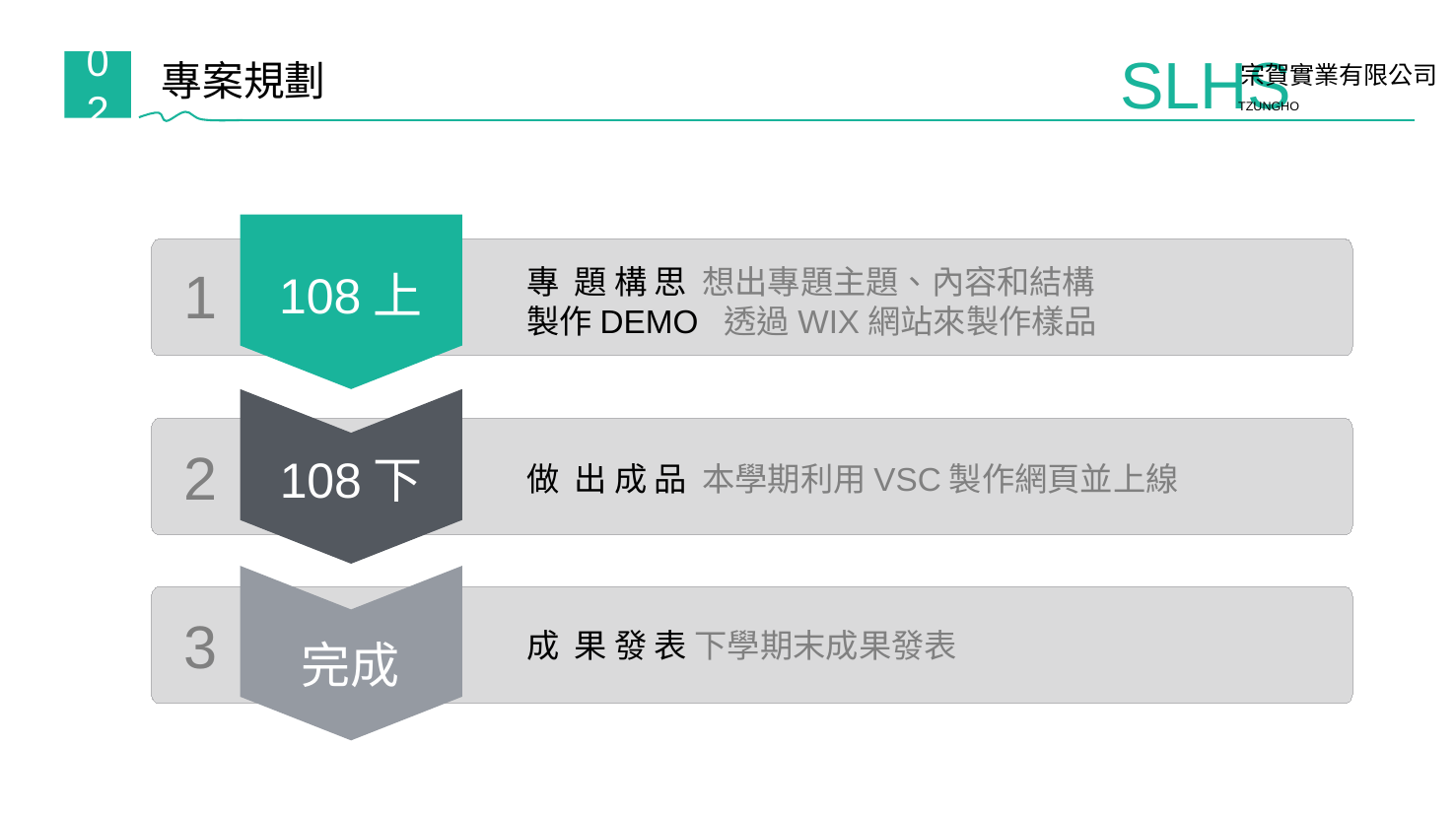

SLHS
宗賀實業有限公司
TZUNGHO
專案規劃
02

1
專  題 構 思  想出專題主題、內容和結構
製作DEMO  透過WIX網站來製作樣品
108上

2
108下
做  出 成 品  本學期利用VSC製作網頁並上線

3
成  果 發 表 下學期末成果發表
完成